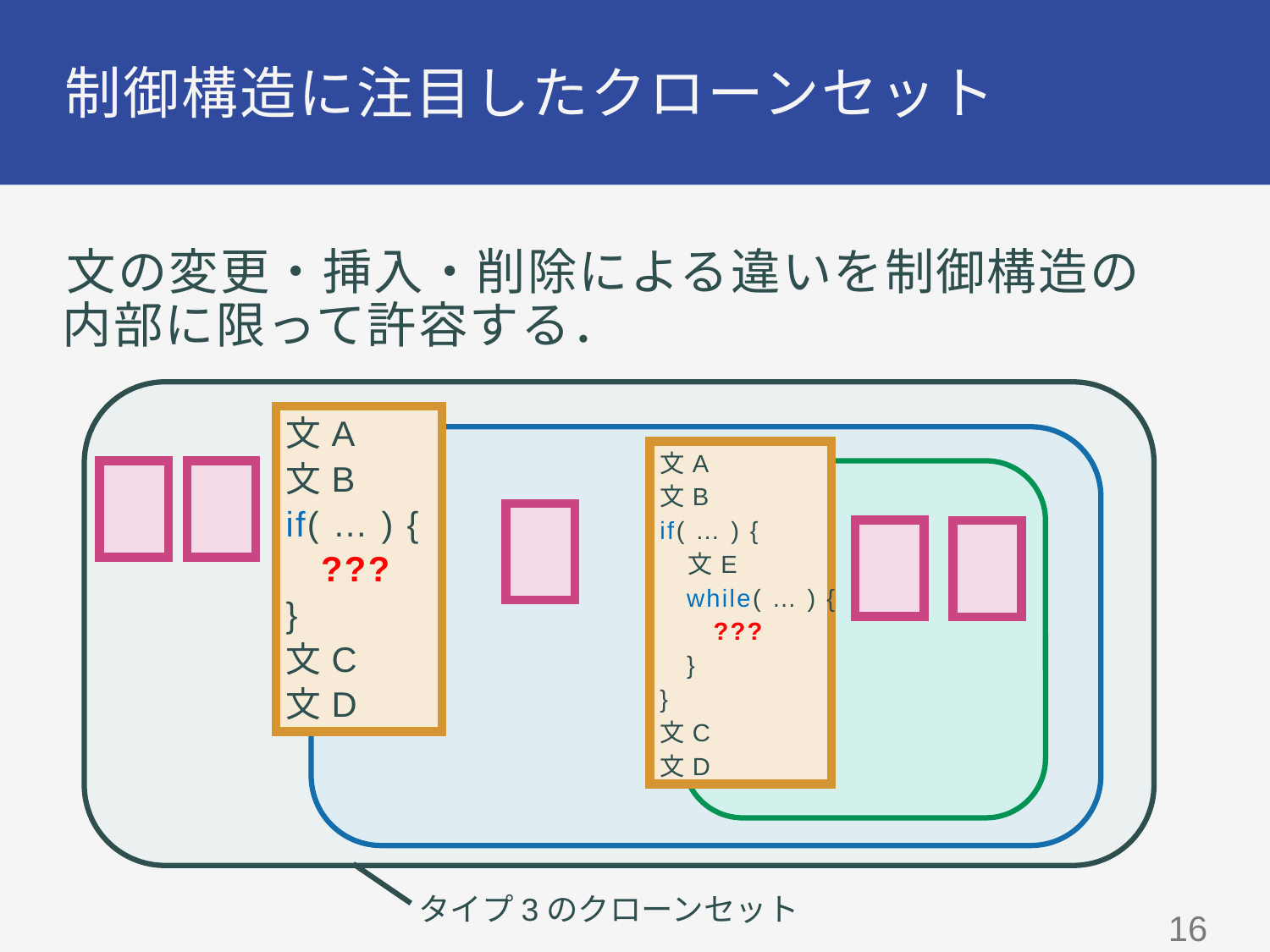

# 制御構造に注目したクローンセット
文の変更・挿入・削除による違いを制御構造の
内部に限って許容する．

文A
文B
if( … ) {
   ???
}
文C
文D

文A
文B
if( … ) {
   文E
   while( … ) {
      ???
   }
}
文C
文D

タイプ3のクローンセット
16